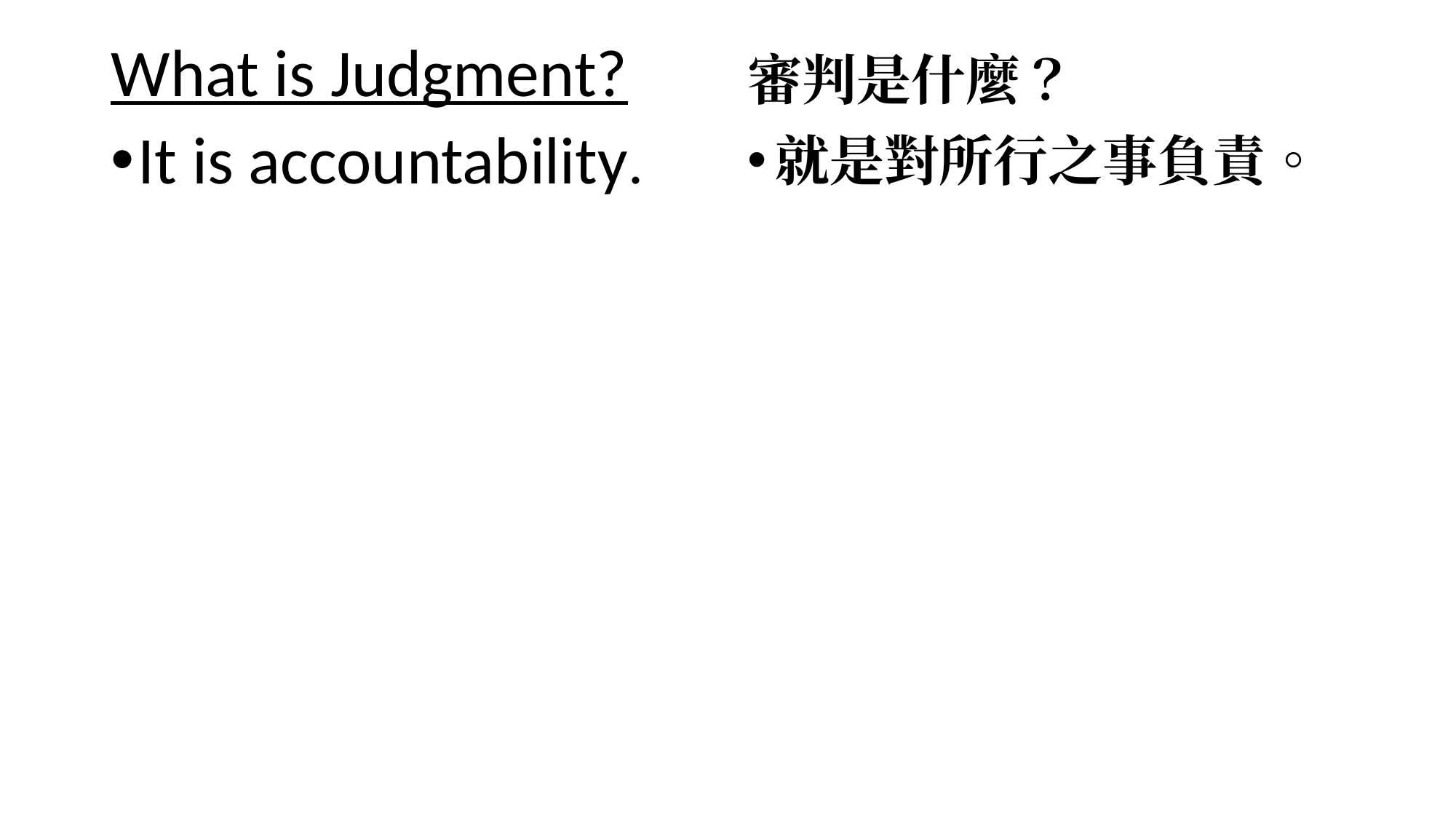

What is Judgment?
It is accountability.

審判是什麼？
就是對所行之事負責。